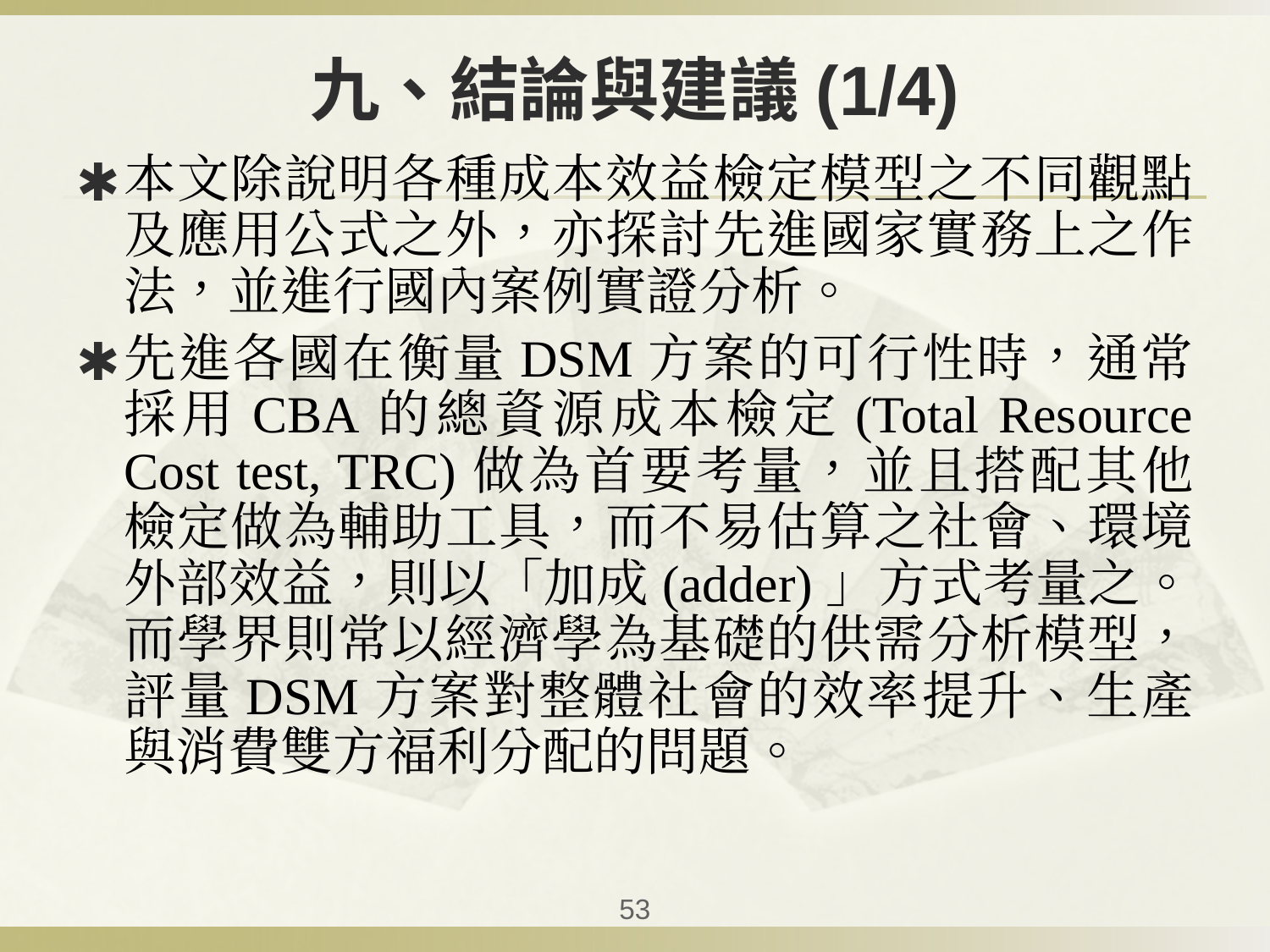

# 九、結論與建議(1/4)
本文除說明各種成本效益檢定模型之不同觀點及應用公式之外，亦探討先進國家實務上之作法，並進行國內案例實證分析。
先進各國在衡量DSM方案的可行性時，通常採用CBA的總資源成本檢定(Total Resource Cost test, TRC)做為首要考量，並且搭配其他檢定做為輔助工具，而不易估算之社會、環境外部效益，則以「加成(adder)」方式考量之。而學界則常以經濟學為基礎的供需分析模型，評量DSM方案對整體社會的效率提升、生產與消費雙方福利分配的問題。
53